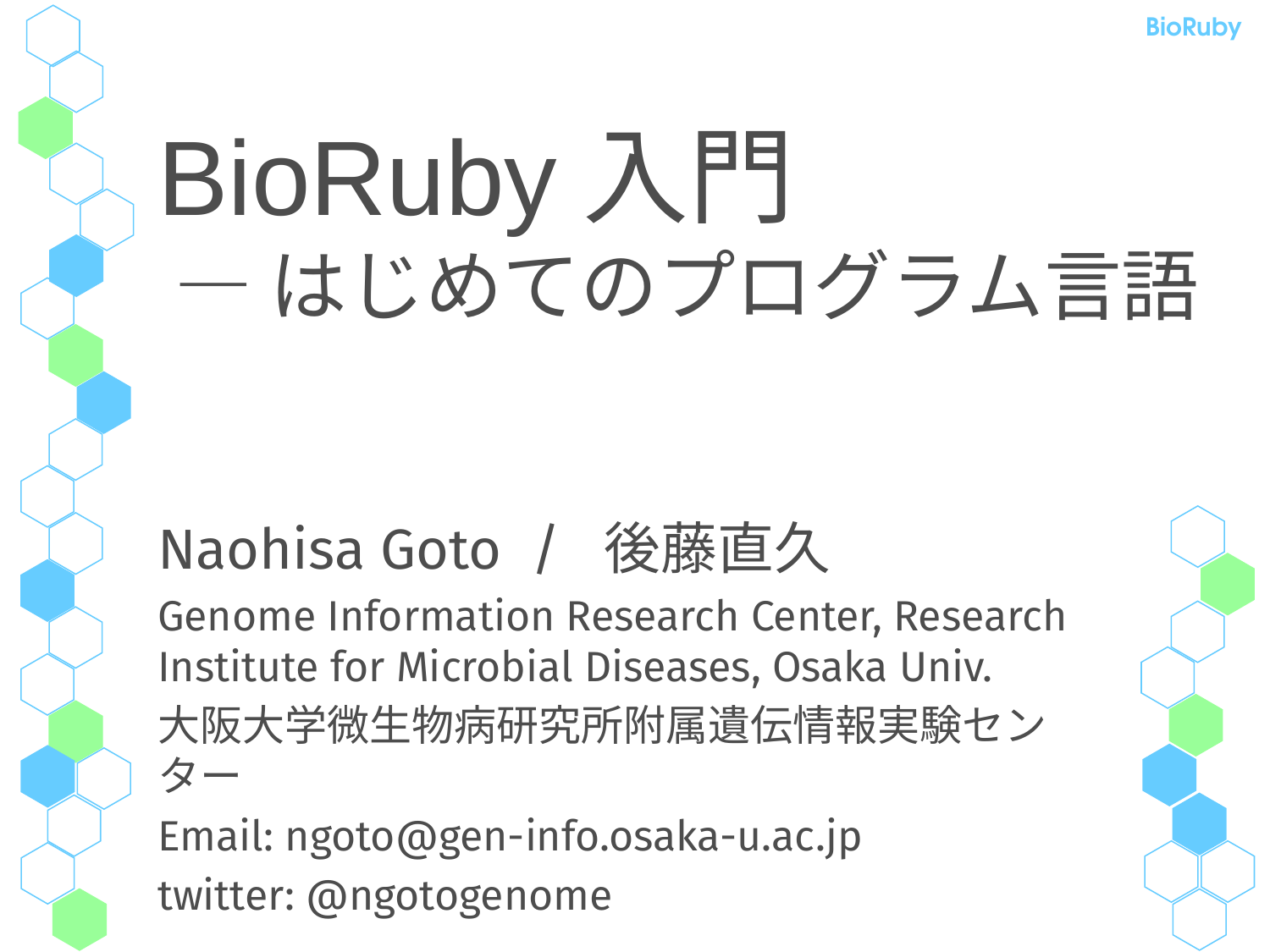

# BioRuby入門 ― はじめてのプログラム言語
Naohisa Goto  /  後藤直久
Genome Information Research Center, Research Institute for Microbial Diseases, Osaka Univ.
大阪大学微生物病研究所附属遺伝情報実験センター
Email: ngoto@gen-info.osaka-u.ac.jp
twitter: @ngotogenome